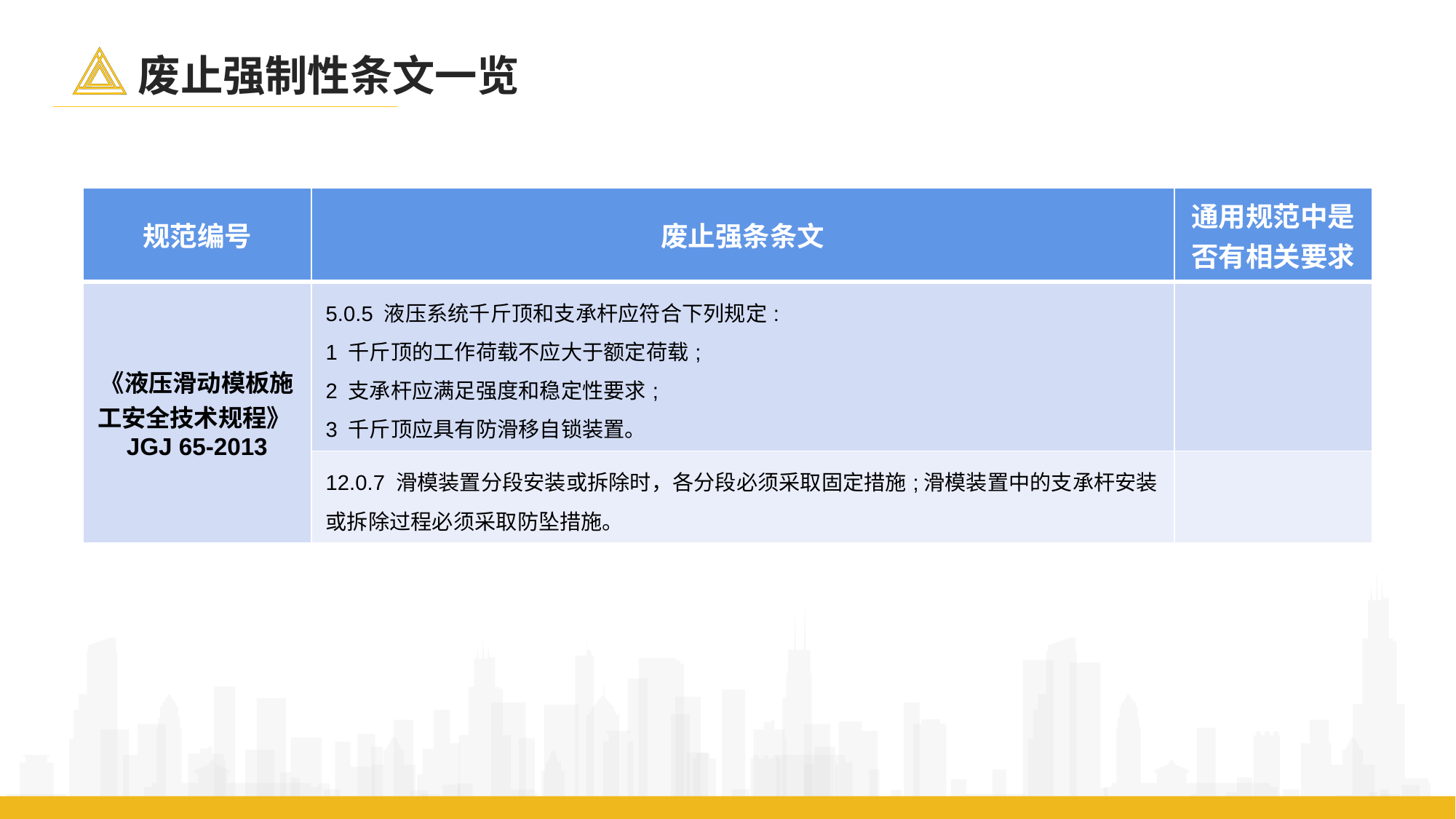

废止强制性条文一览

| 规范编号 | 废止强条条文 | 通用规范中是否有相关要求 |
| --- | --- | --- |
| 《液压滑动模板施工安全技术规程》JGJ 65-2013 | 5.0.5 液压系统千斤顶和支承杆应符合下列规定: 1 千斤顶的工作荷载不应大于额定荷载; 2 支承杆应满足强度和稳定性要求; 3 千斤顶应具有防滑移自锁装置。 |  |
|  | 12.0.7 滑模装置分段安装或拆除时，各分段必须采取固定措施;滑模装置中的支承杆安装或拆除过程必须采取防坠措施。 |  |